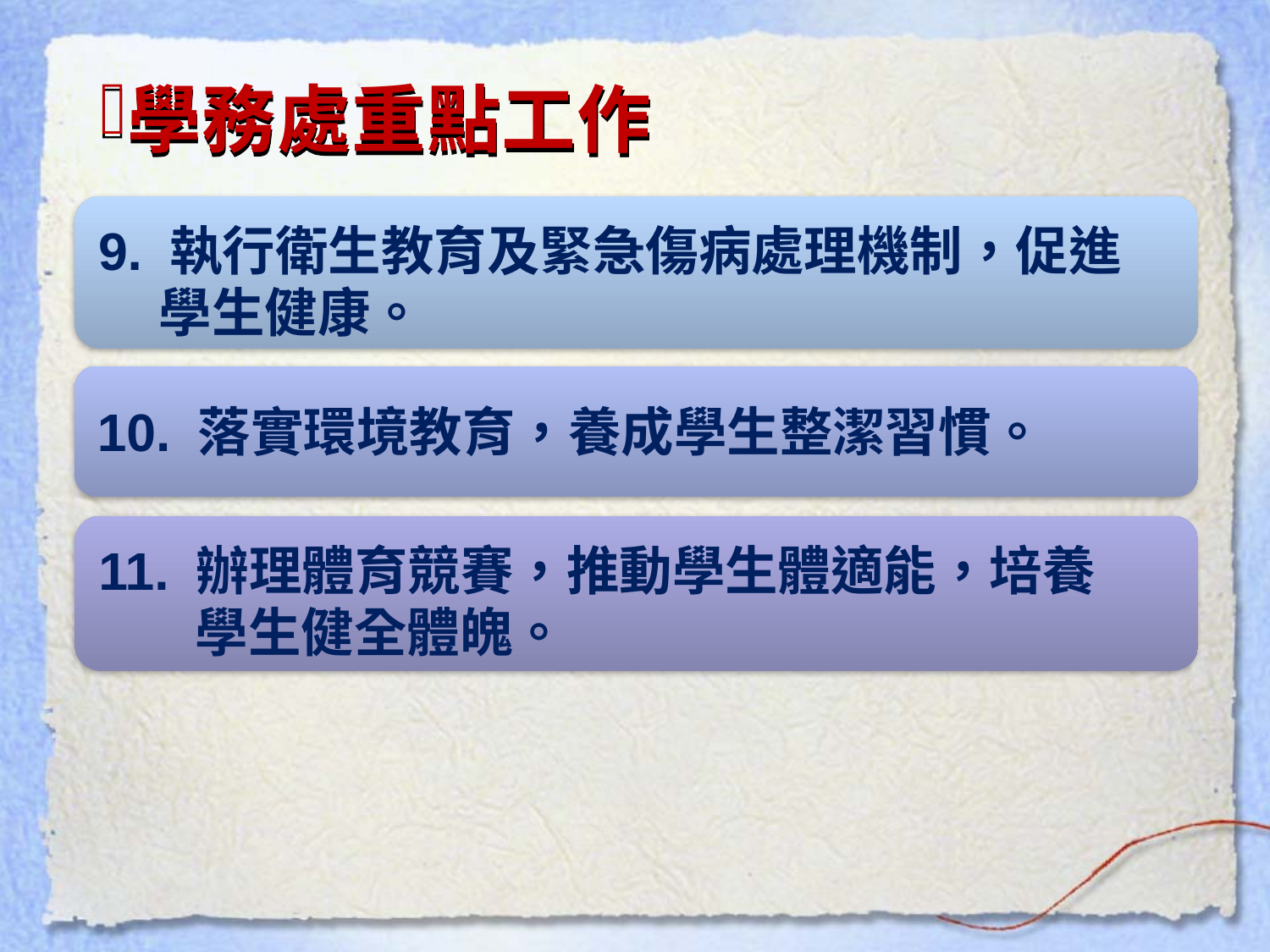

學務處重點工作
9. 執行衛生教育及緊急傷病處理機制，促進
    學生健康。
10. 落實環境教育，養成學生整潔習慣。
11. 辦理體育競賽，推動學生體適能，培養
       學生健全體魄。